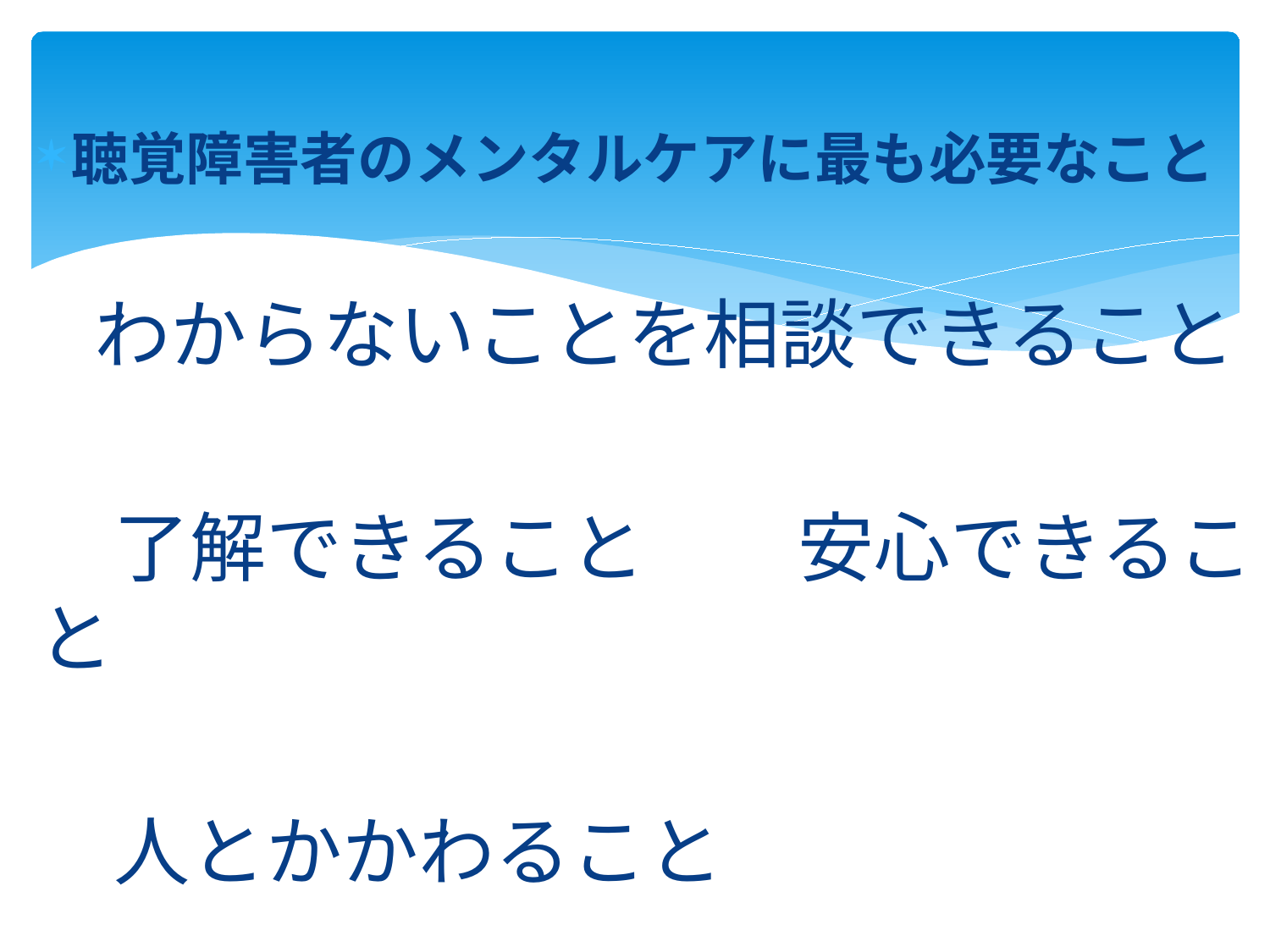

聴覚障害者のメンタルケアに最も必要なこと

　わからないことを相談できること

　了解できること　　安心できること

　人とかかわること